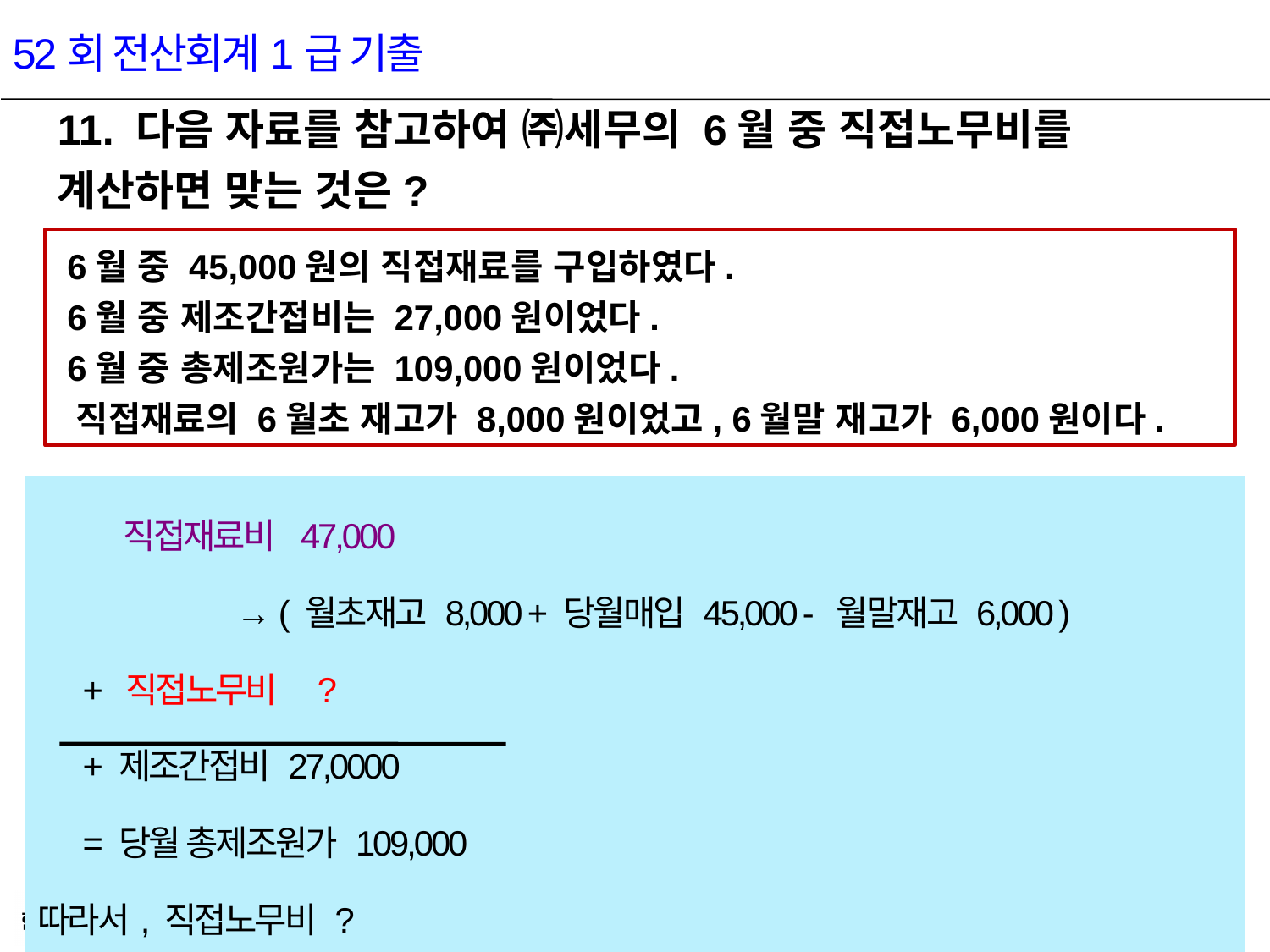

52회 전산회계1급 기출
11. 다음 자료를 참고하여 ㈜세무의 6월 중 직접노무비를 계산하면 맞는 것은?
 6월 중 45,000원의 직접재료를 구입하였다.
 6월 중 제조간접비는 27,000원이었다.
 6월 중 총제조원가는 109,000원이었다.
 직접재료의 6월초 재고가 8,000원이었고, 6월말 재고가 6,000원이다.
| 직접재료비 47,000 → ( 월초재고 8,000 + 당월매입 45,000 - 월말재고 6,000 ) + 직접노무비 ? + 제조간접비 27,0000 = 당월 총제조원가 109,000 따라서, 직접노무비 ? = 총제조원가 109,000 – 직접재료비 47,000 – 제조간접비 27,000 =35,000 |
| --- |
30